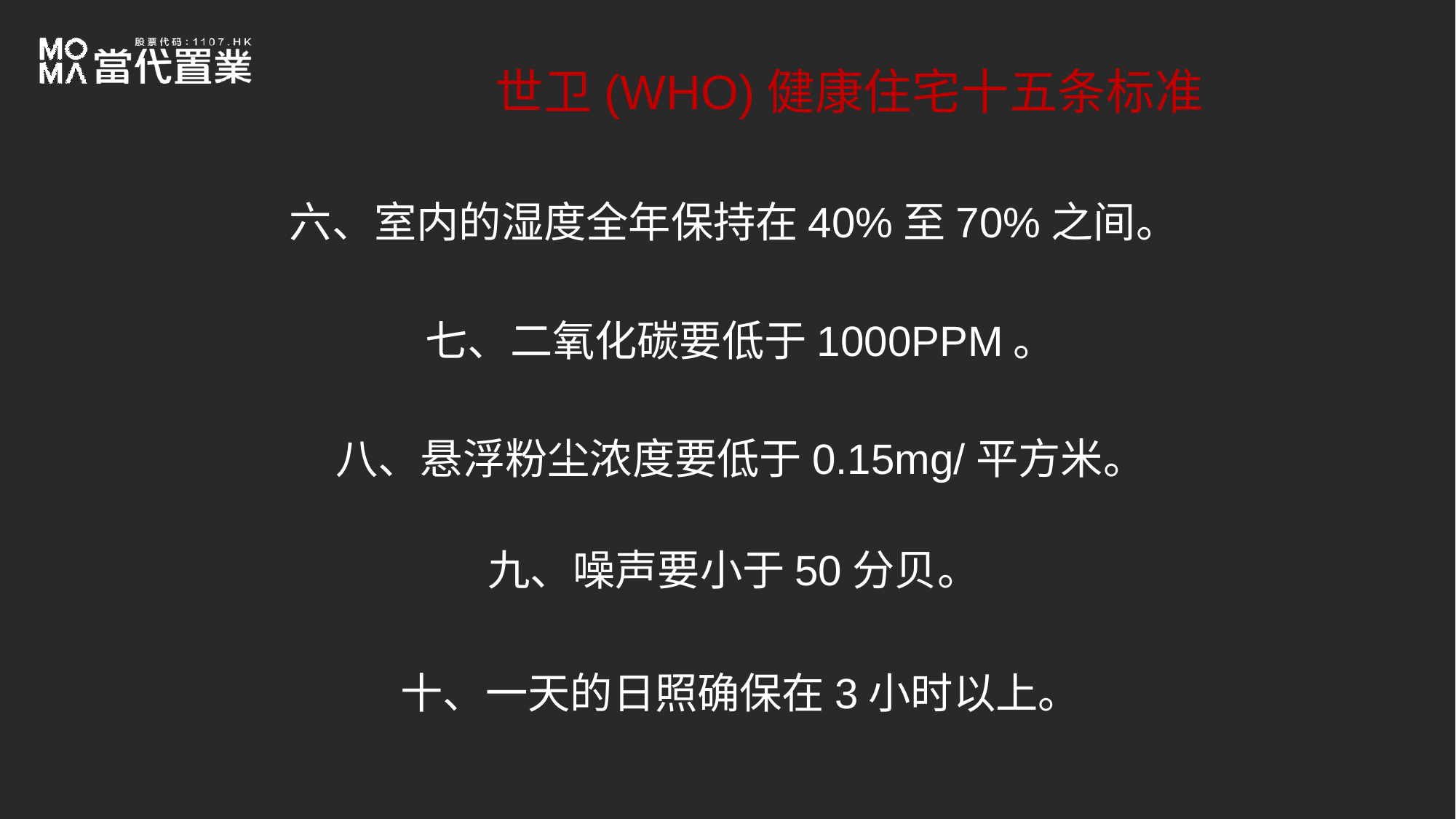

世卫(WHO)健康住宅十五条标准
六、室内的湿度全年保持在40%至70%之间。
七、二氧化碳要低于1000PPM。
八、悬浮粉尘浓度要低于0.15mg/平方米。
九、噪声要小于50分贝。
十、一天的日照确保在3小时以上。